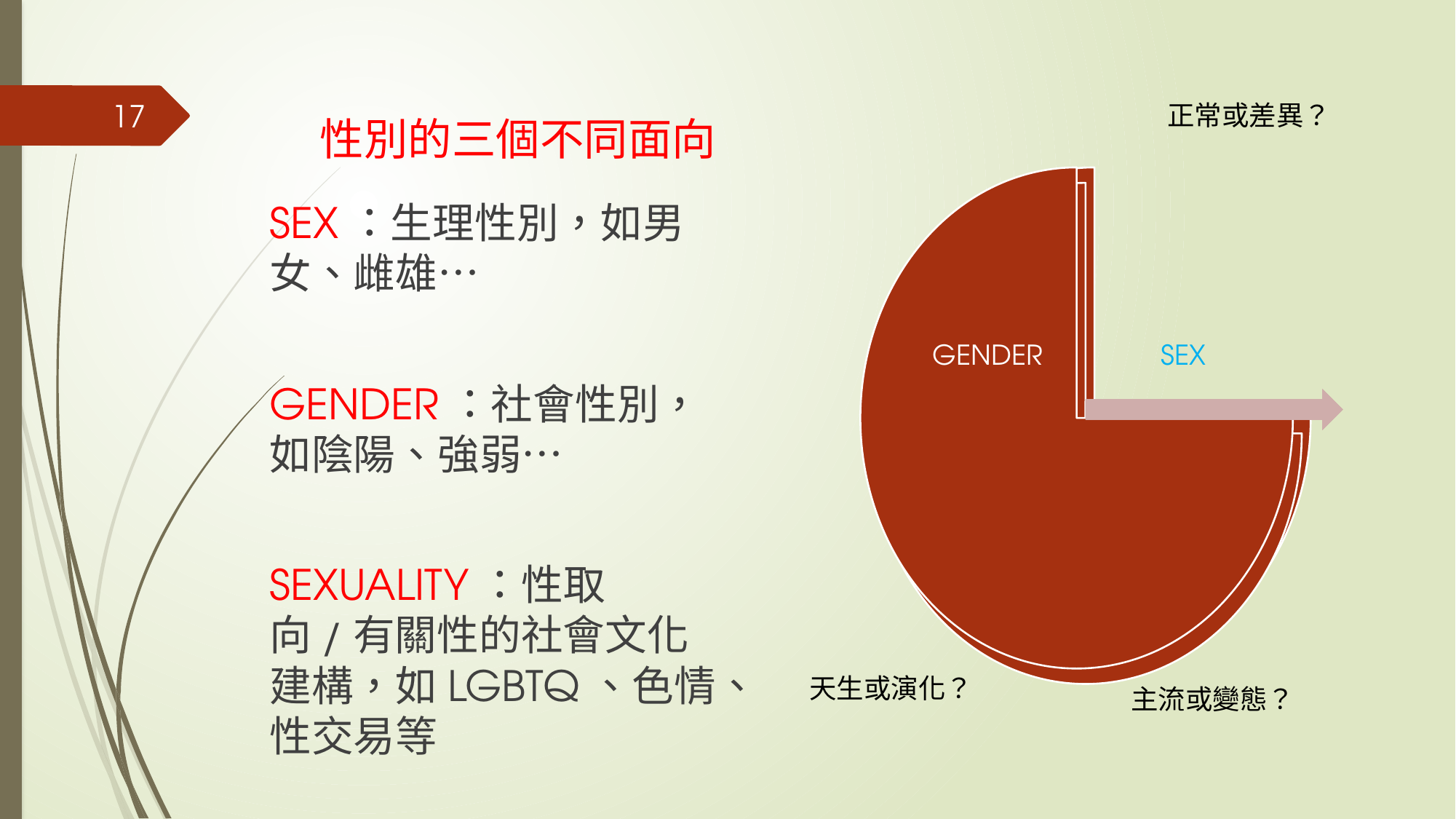

# 性別的三個不同面向

SEX
SEXUALITY
GENDER
正常或差異？
17
SEX：生理性別，如男女、雌雄…

GENDER：社會性別，如陰陽、強弱…

SEXUALITY：性取向/有關性的社會文化建構，如LGBTQ、色情、性交易等
天生或演化？
主流或變態？